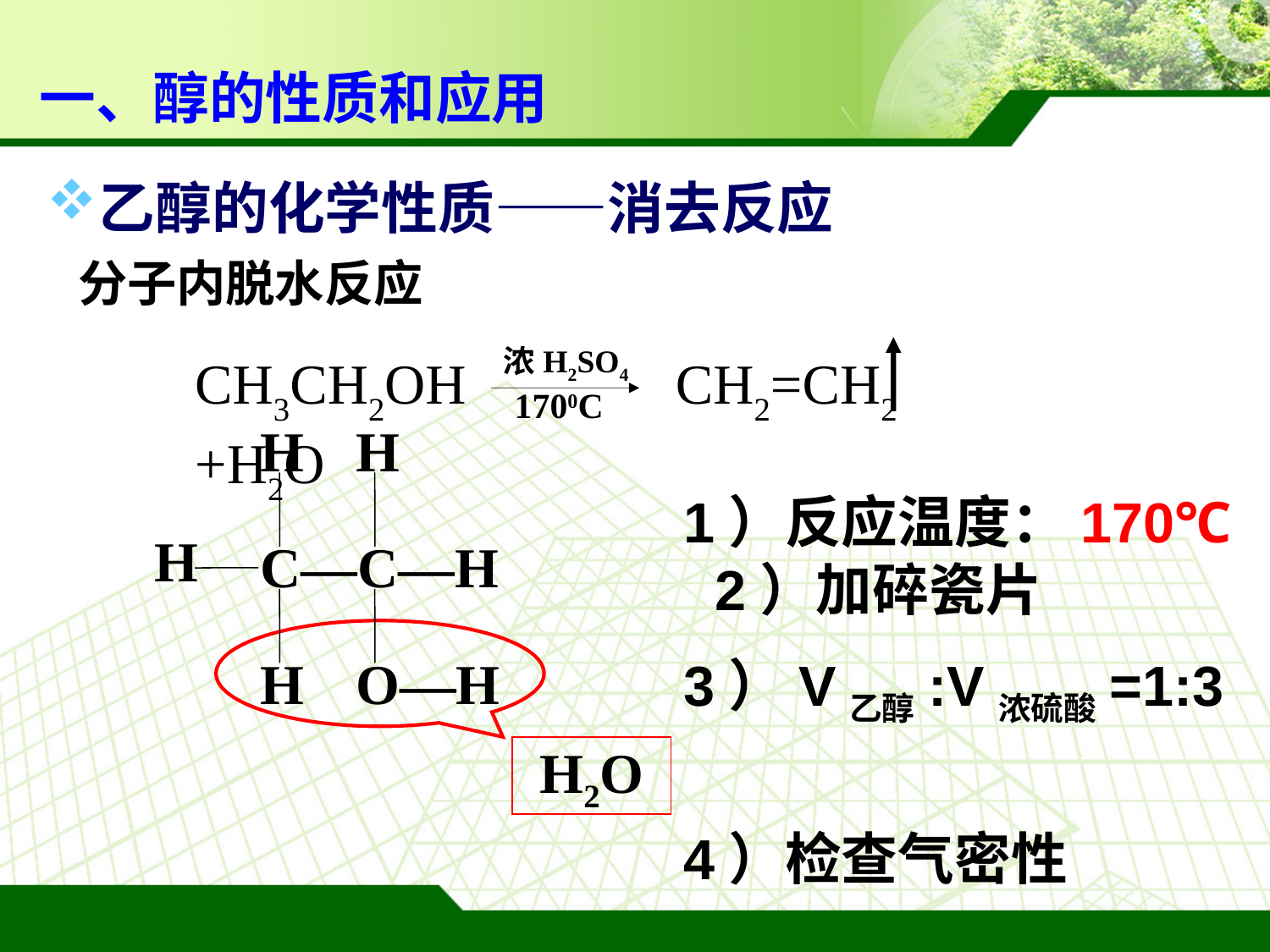

# 一、醇的性质和应用
乙醇的化学性质——消去反应
分子内脱水反应
浓H2SO4
1700C

CH3CH2OH　 　　CH2=CH2 　+H2O
H
H

H
C—C—H

H
O—H
1）反应温度：170℃    2）加碎瓷片
3）V乙醇:V浓硫酸=1:3
4）检查气密性

H2O